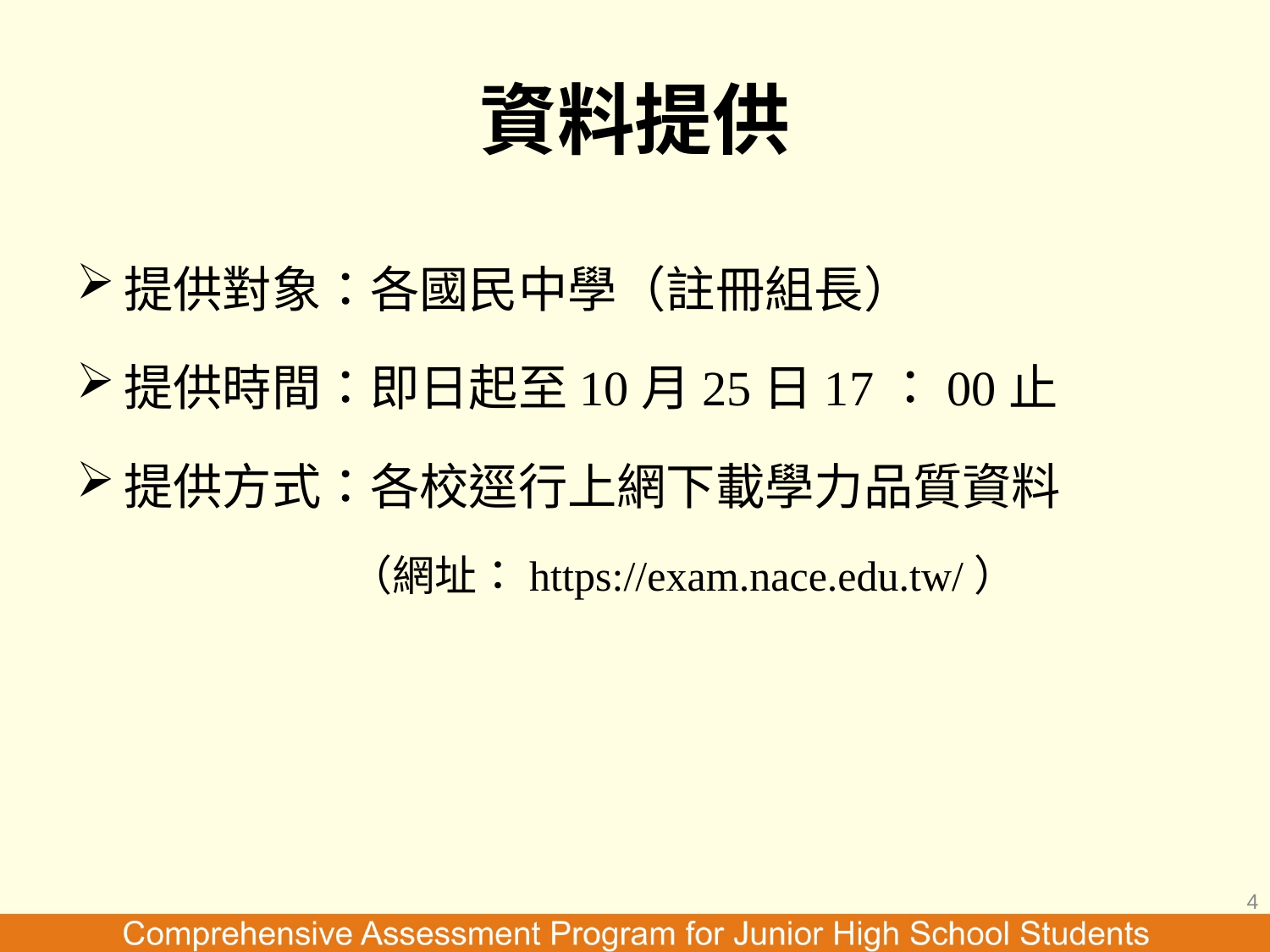

# 資料提供
提供對象：各國民中學（註冊組長）
提供時間：即日起至10月25日17：00止
提供方式：各校逕行上網下載學力品質資料
                     （網址：https://exam.nace.edu.tw/）
4